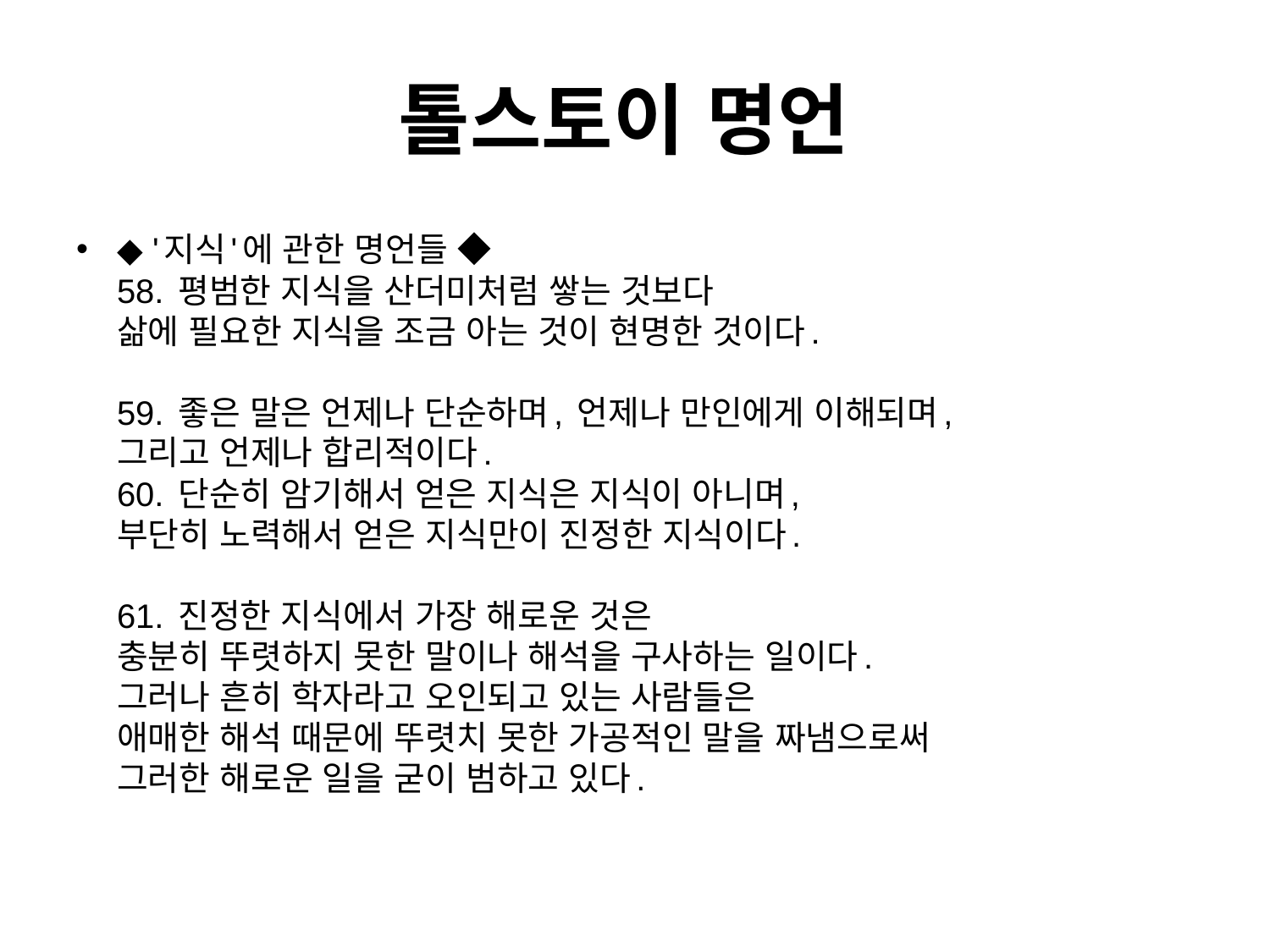

# 톨스토이 명언
◆ '지식'에 관한 명언들 ◆
58. 평범한 지식을 산더미처럼 쌓는 것보다
삶에 필요한 지식을 조금 아는 것이 현명한 것이다.
59. 좋은 말은 언제나 단순하며, 언제나 만인에게 이해되며,
그리고 언제나 합리적이다.
60. 단순히 암기해서 얻은 지식은 지식이 아니며,
부단히 노력해서 얻은 지식만이 진정한 지식이다.
61. 진정한 지식에서 가장 해로운 것은
충분히 뚜렷하지 못한 말이나 해석을 구사하는 일이다.
그러나 흔히 학자라고 오인되고 있는 사람들은
애매한 해석 때문에 뚜렷치 못한 가공적인 말을 짜냄으로써
그러한 해로운 일을 굳이 범하고 있다.